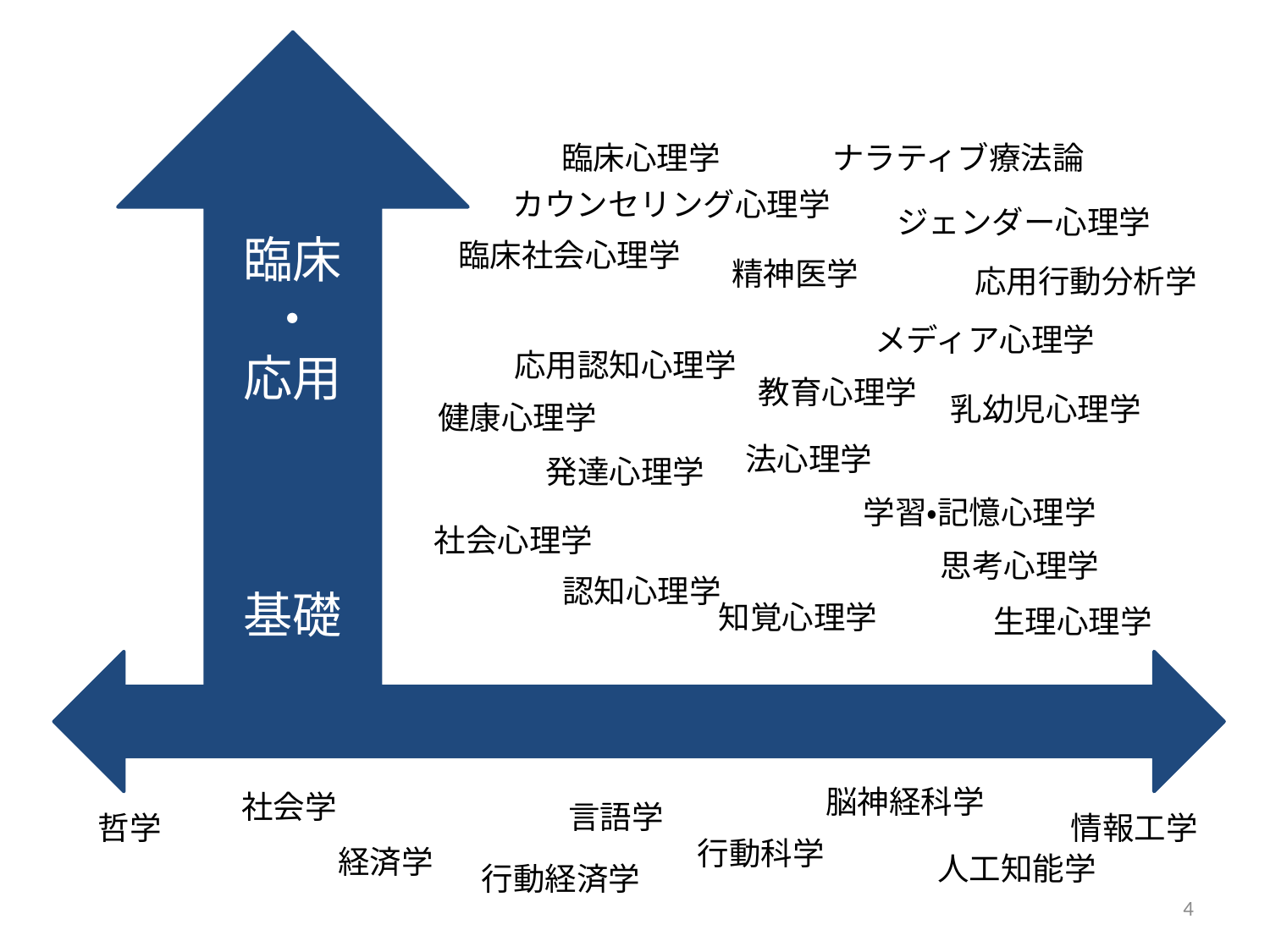

臨床
・
応用

基礎
臨床心理学
ナラティブ療法論
カウンセリング心理学
ジェンダー心理学
臨床社会心理学
精神医学
応用行動分析学
メディア心理学
応用認知心理学
教育心理学
乳幼児心理学
健康心理学
法心理学
発達心理学
学習・記憶心理学
社会心理学
思考心理学
認知心理学
知覚心理学
生理心理学

脳神経科学
社会学
言語学
哲学
情報工学
行動科学
経済学
人工知能学
行動経済学
4